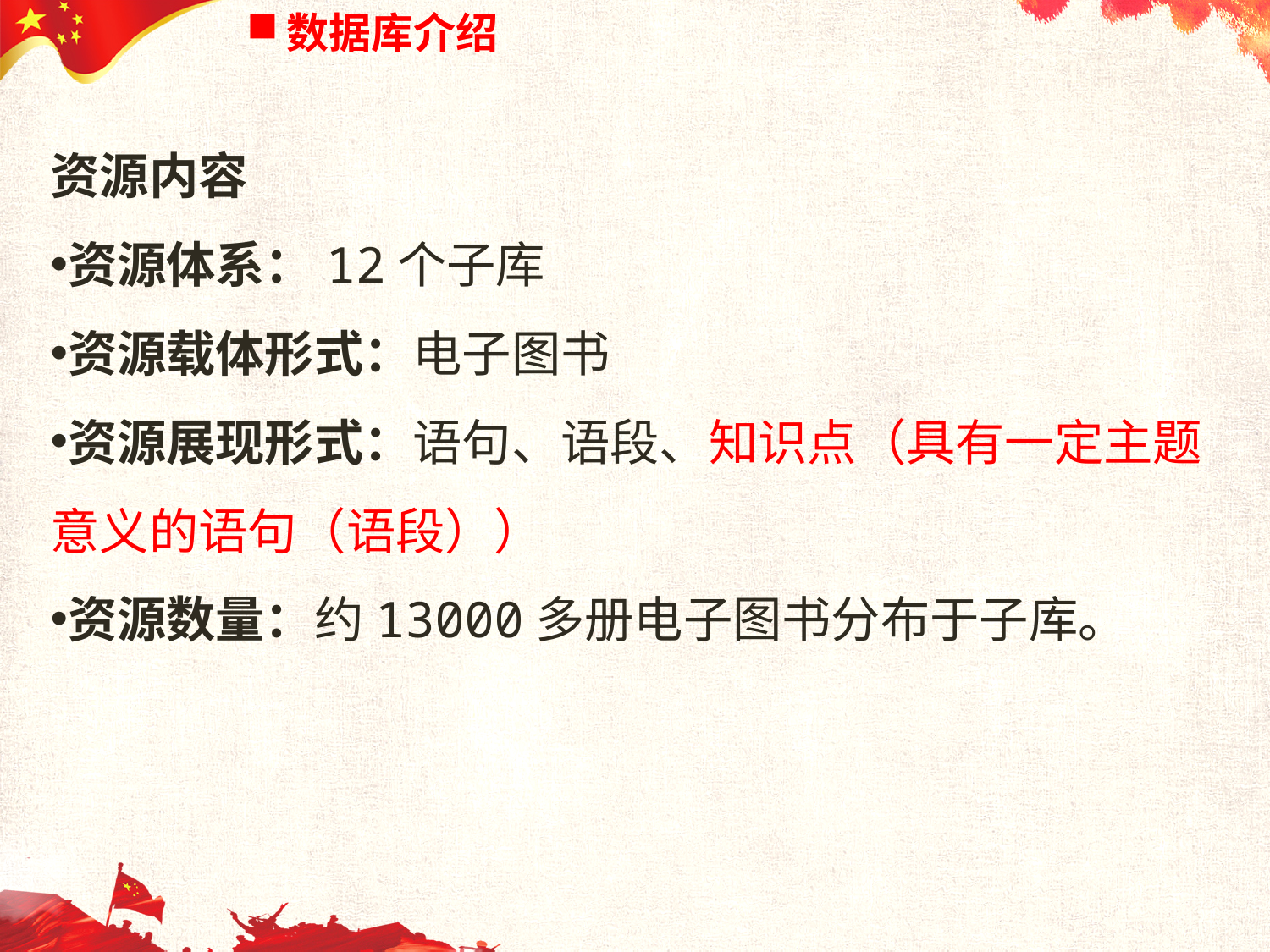

数据库介绍
资源内容
资源体系：12个子库
资源载体形式：电子图书
资源展现形式：语句、语段、知识点（具有一定主题意义的语句（语段））
资源数量：约13000多册电子图书分布于子库。